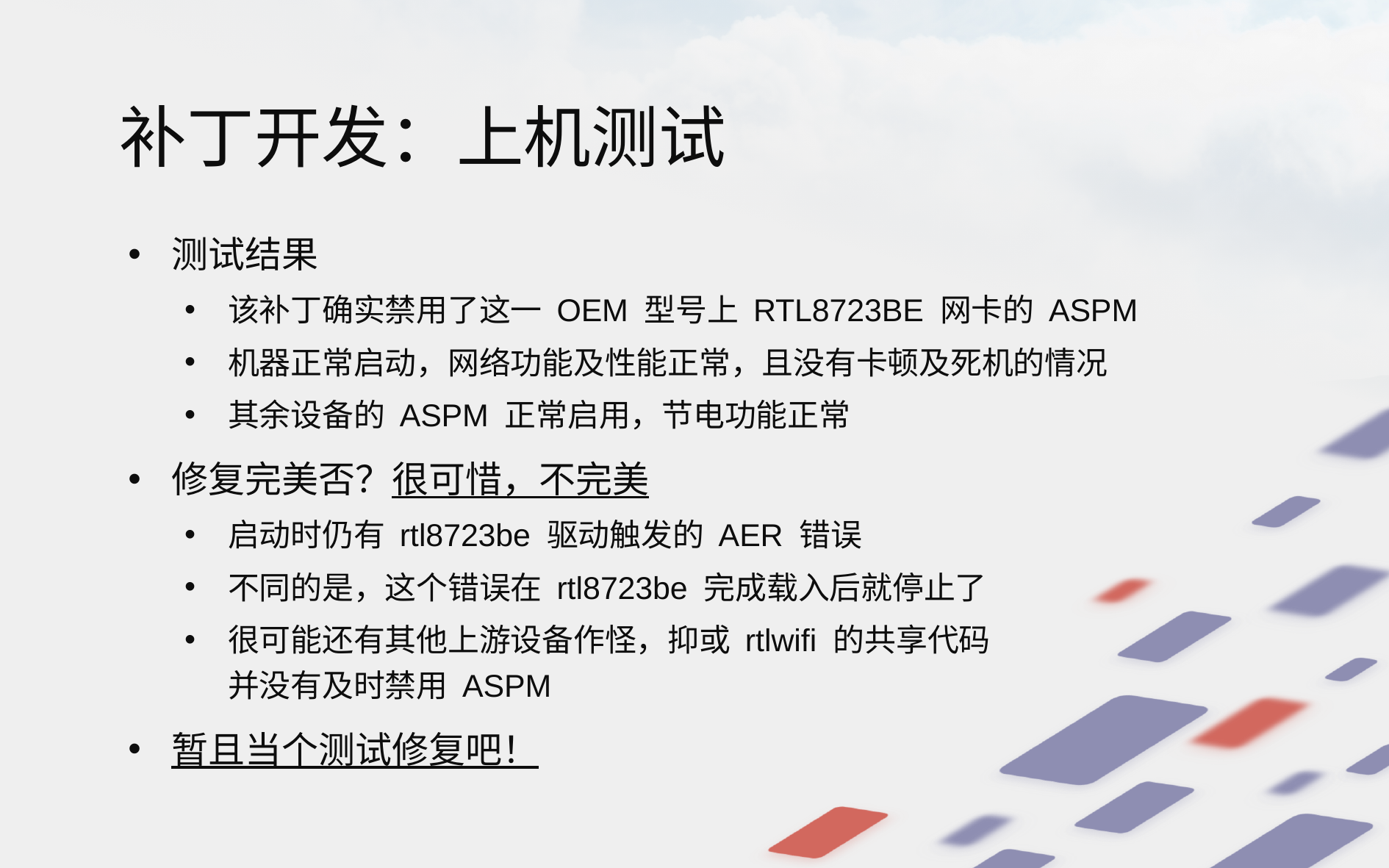

# 补丁开发：上机测试
测试结果
该补丁确实禁用了这一 OEM 型号上 RTL8723BE 网卡的 ASPM
机器正常启动，网络功能及性能正常，且没有卡顿及死机的情况
其余设备的 ASPM 正常启用，节电功能正常
修复完美否？很可惜，不完美
启动时仍有 rtl8723be 驱动触发的 AER 错误
不同的是，这个错误在 rtl8723be 完成载入后就停止了
很可能还有其他上游设备作怪，抑或 rtlwifi 的共享代码
并没有及时禁用 ASPM
暂且当个测试修复吧！